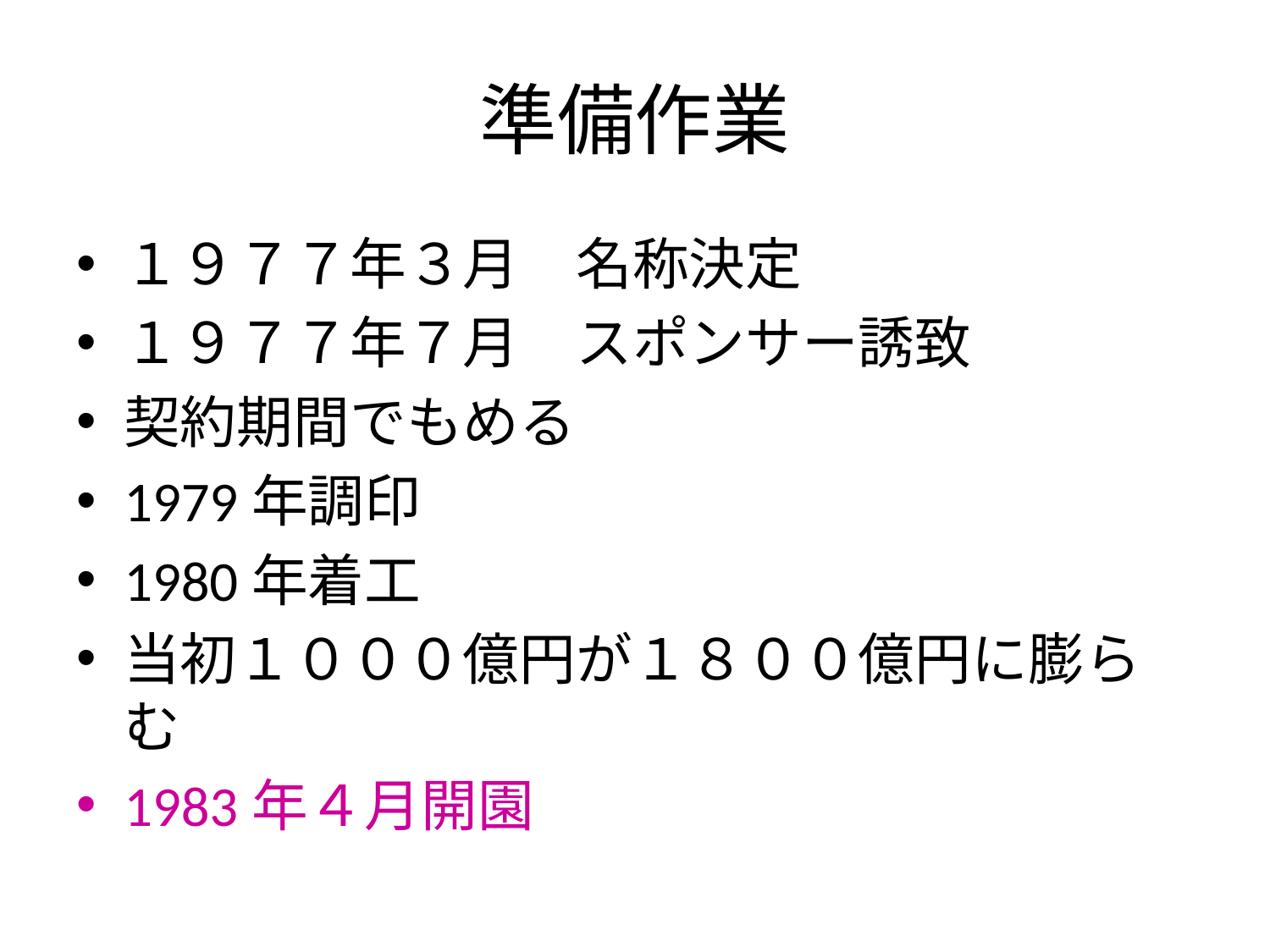

# 準備作業
１９７７年３月　名称決定
１９７７年７月　スポンサー誘致
契約期間でもめる
1979年調印
1980年着工
当初１０００億円が１８００億円に膨らむ
1983年４月開園